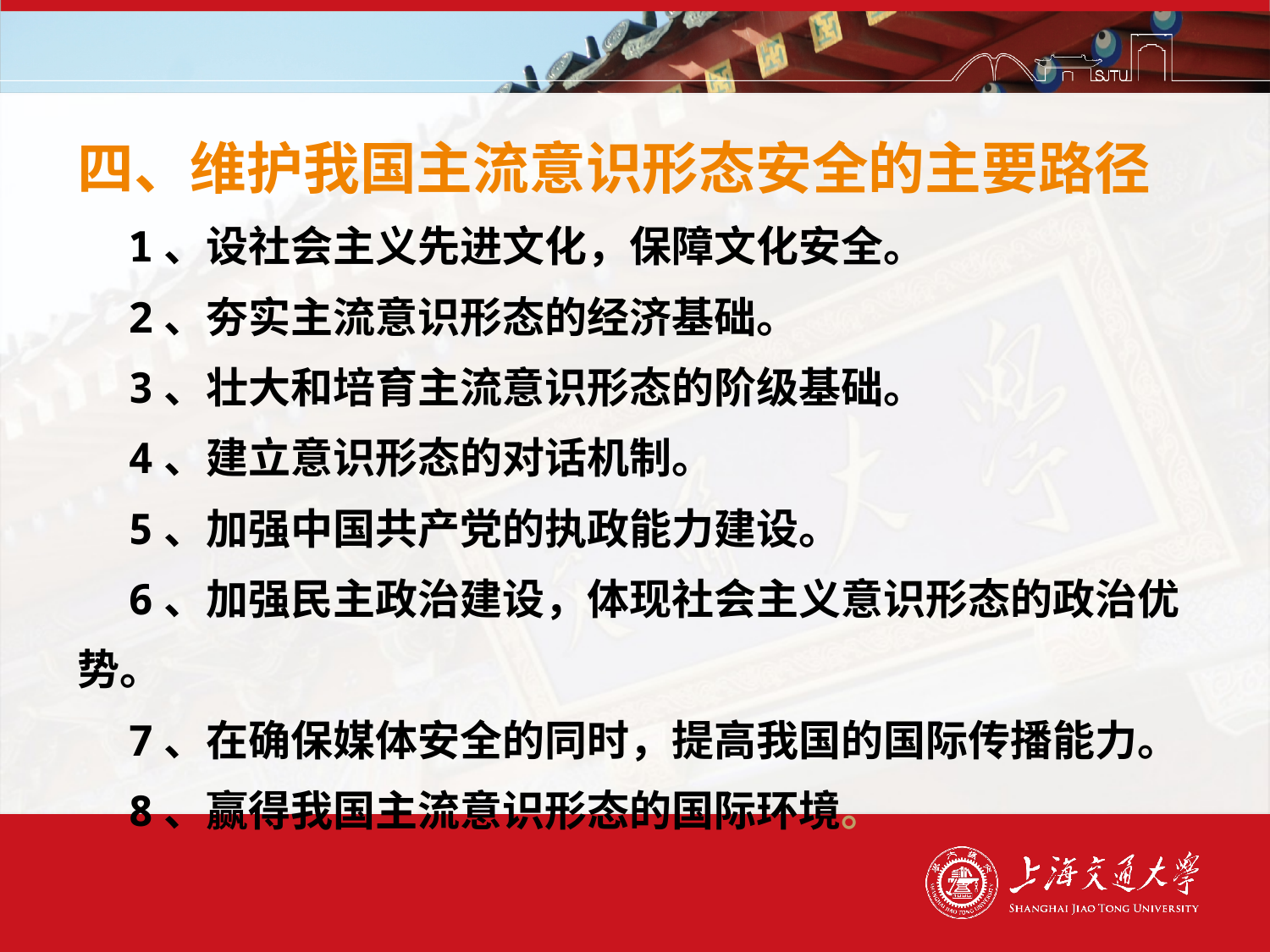

#
四、维护我国主流意识形态安全的主要路径
  1、设社会主义先进文化，保障文化安全。
  2、夯实主流意识形态的经济基础。
  3、壮大和培育主流意识形态的阶级基础。
  4、建立意识形态的对话机制。
  5、加强中国共产党的执政能力建设。
  6、加强民主政治建设，体现社会主义意识形态的政治优势。
  7、在确保媒体安全的同时，提高我国的国际传播能力。
  8、赢得我国主流意识形态的国际环境。